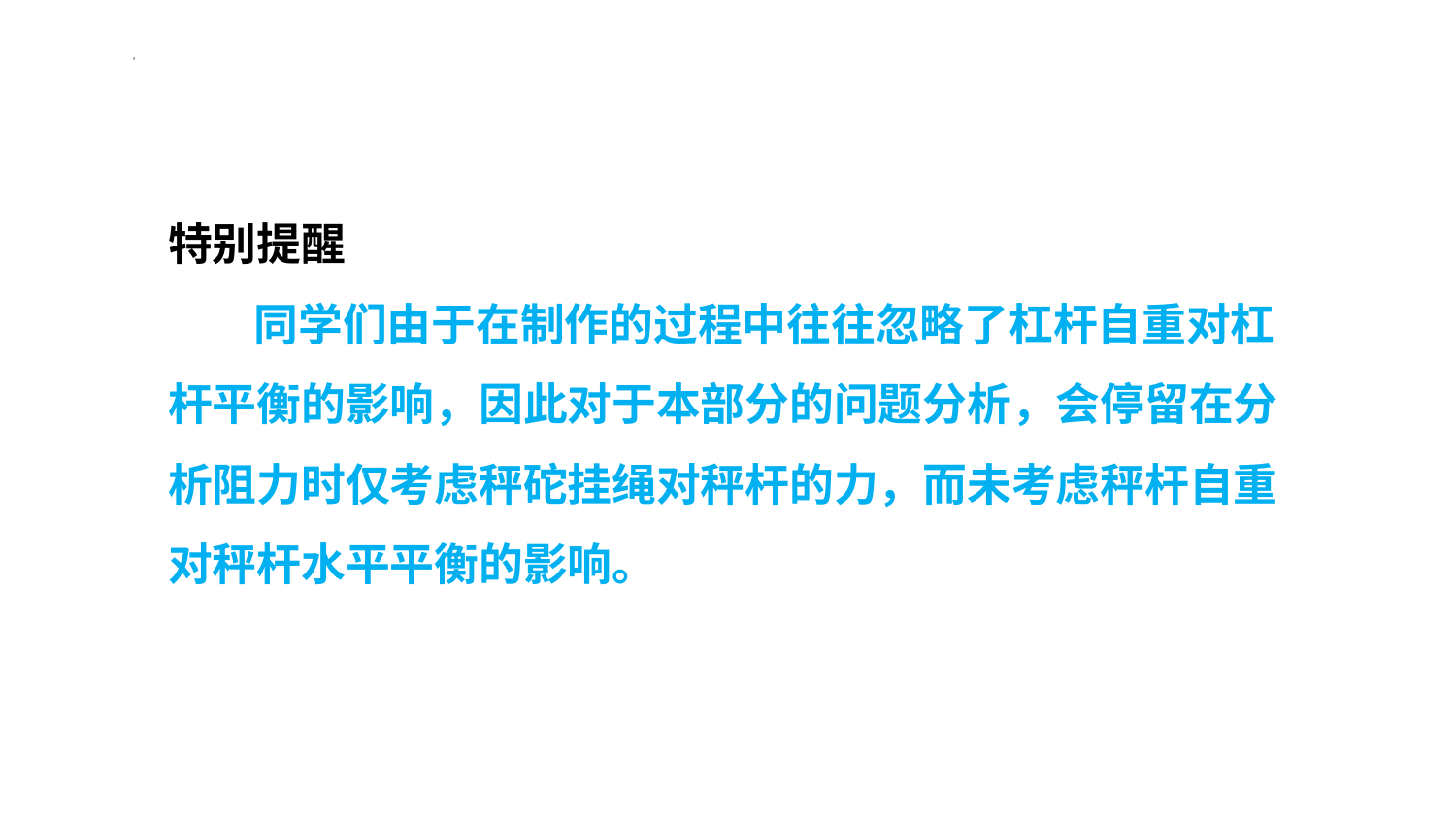

感悟新知
特别提醒
同学们由于在制作的过程中往往忽略了杠杆自重对杠杆平衡的影响，因此对于本部分的问题分析，会停留在分析阻力时仅考虑秤砣挂绳对秤杆的力，而未考虑秤杆自重对秤杆水平平衡的影响。